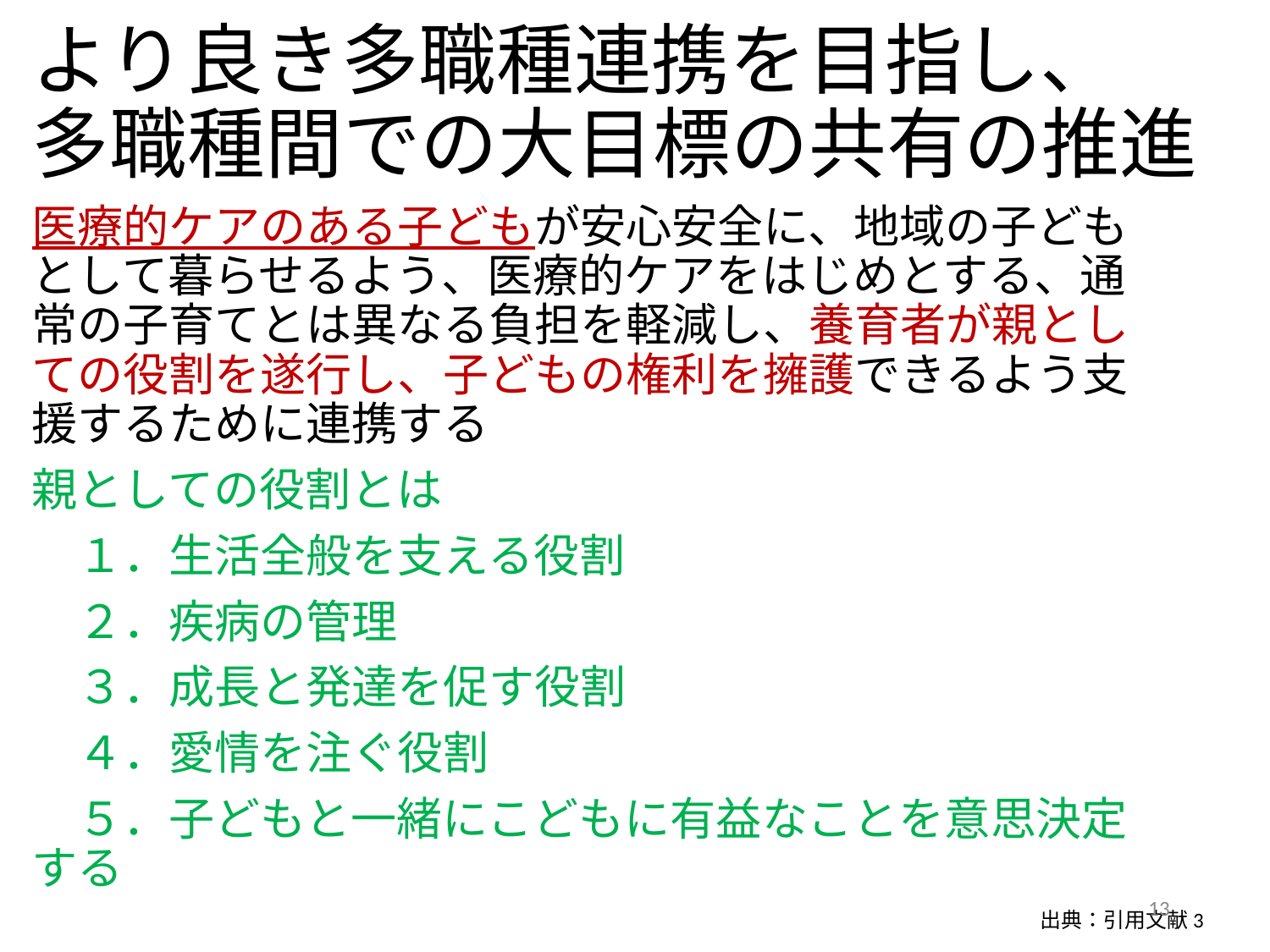

# より良き多職種連携を目指し、 多職種間での大目標の共有の推進
医療的ケアのある子どもが安心安全に、地域の子どもとして暮らせるよう、医療的ケアをはじめとする、通常の子育てとは異なる負担を軽減し、養育者が親としての役割を遂行し、子どもの権利を擁護できるよう支援するために連携する
親としての役割とは
　１．生活全般を支える役割
　２．疾病の管理
　３．成長と発達を促す役割
　４．愛情を注ぐ役割
　５．子どもと一緒にこどもに有益なことを意思決定する

13
出典：引用文献3